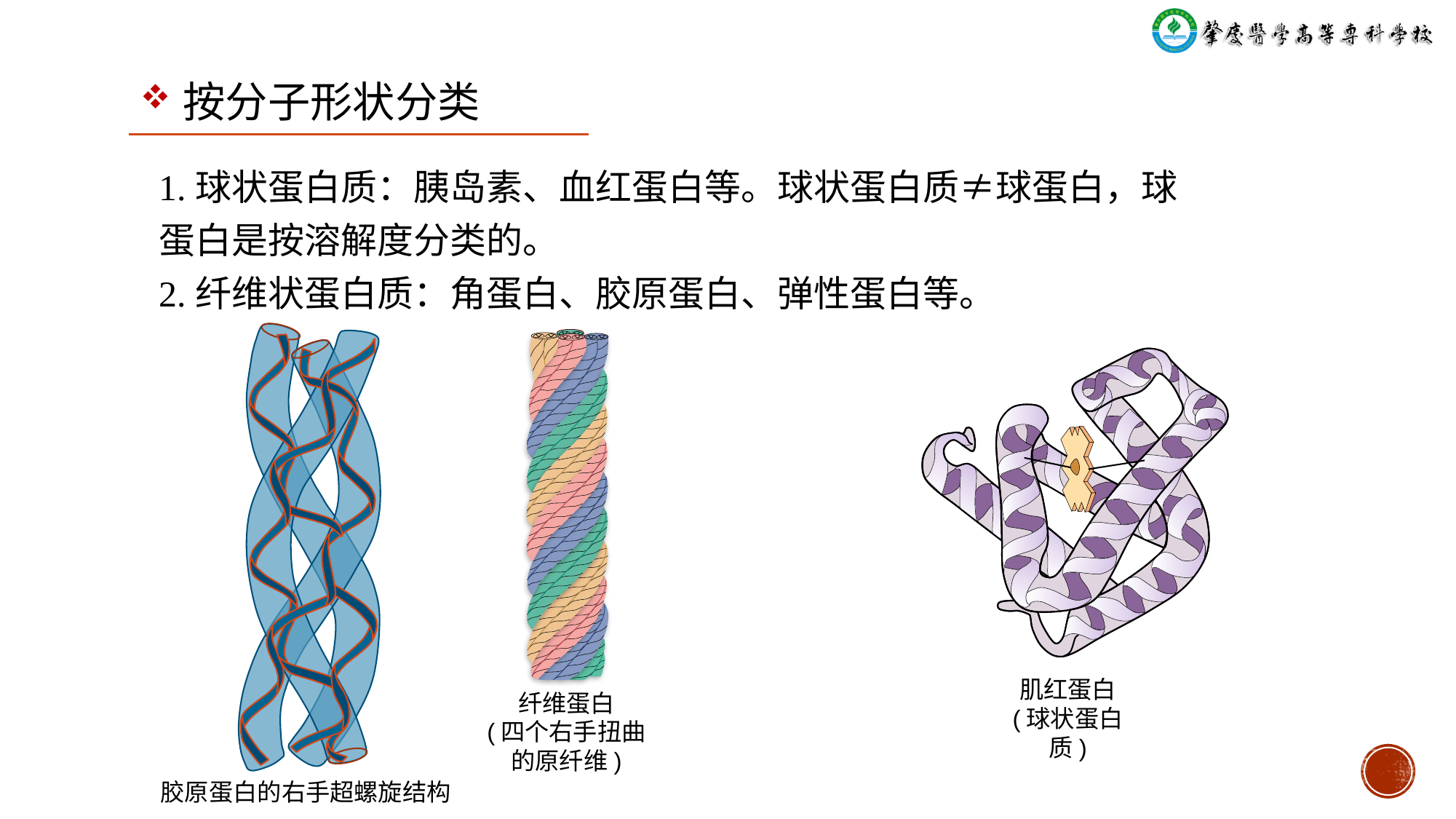

按分子形状分类
1.球状蛋白质：胰岛素、血红蛋白等。球状蛋白质≠球蛋白，球蛋白是按溶解度分类的。
2.纤维状蛋白质：角蛋白、胶原蛋白、弹性蛋白等。

肌红蛋白
(球状蛋白质)
纤维蛋白
(四个右手扭曲的原纤维)
胶原蛋白的右手超螺旋结构